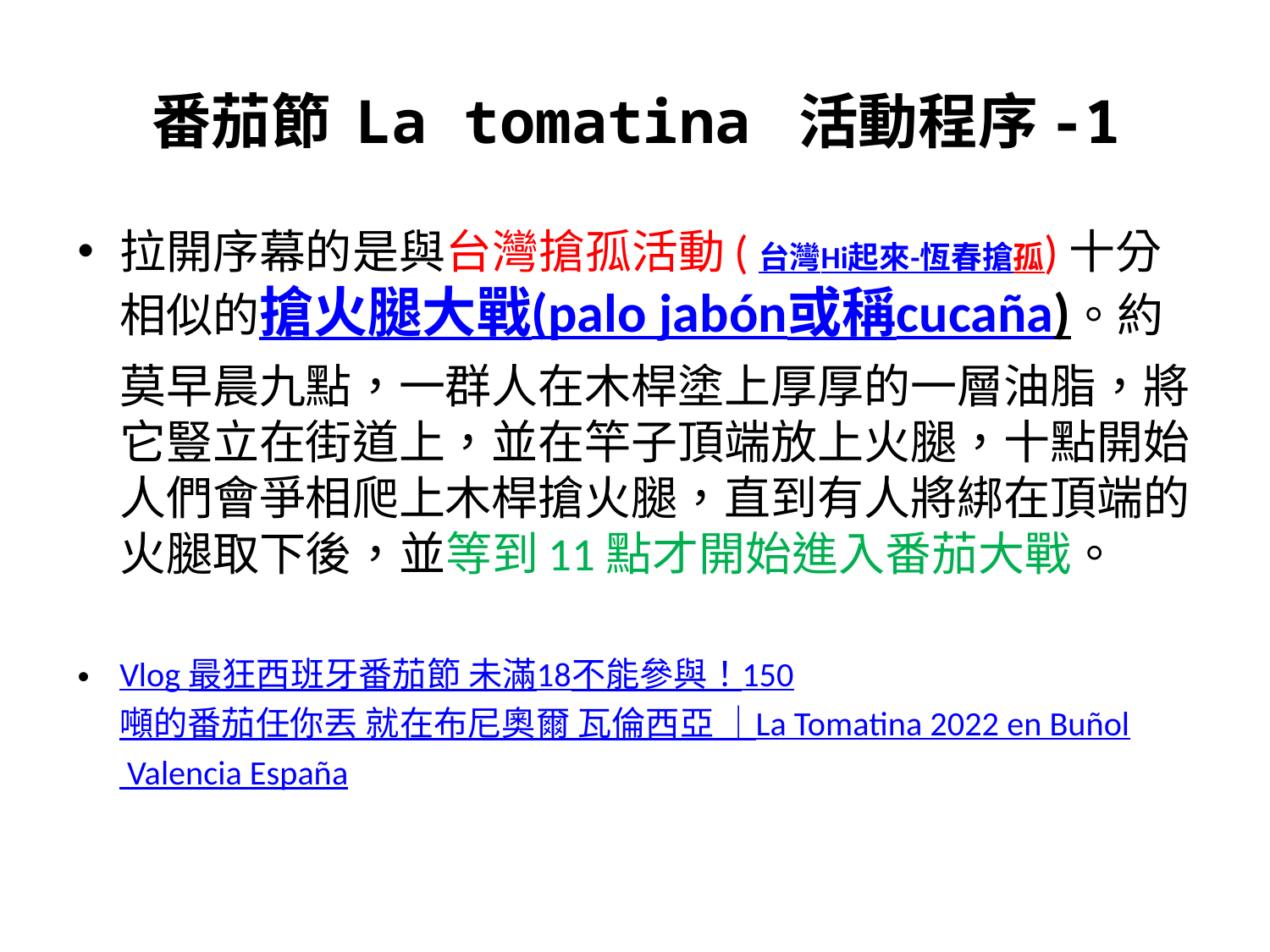

# 番茄節 La tomatina 活動程序-1
拉開序幕的是與台灣搶孤活動(台灣Hi起來-恆春搶孤)十分相似的搶火腿大戰(palo jabón或稱cucaña)。約莫早晨九點，一群人在木桿塗上厚厚的一層油脂，將它豎立在街道上，並在竿子頂端放上火腿，十點開始人們會爭相爬上木桿搶火腿，直到有人將綁在頂端的火腿取下後，並等到11點才開始進入番茄大戰。

Vlog 最狂西班牙番茄節 未滿18不能參與！150噸的番茄任你丟 就在布尼奧爾 瓦倫西亞 ｜La Tomatina 2022 en Buñol Valencia España